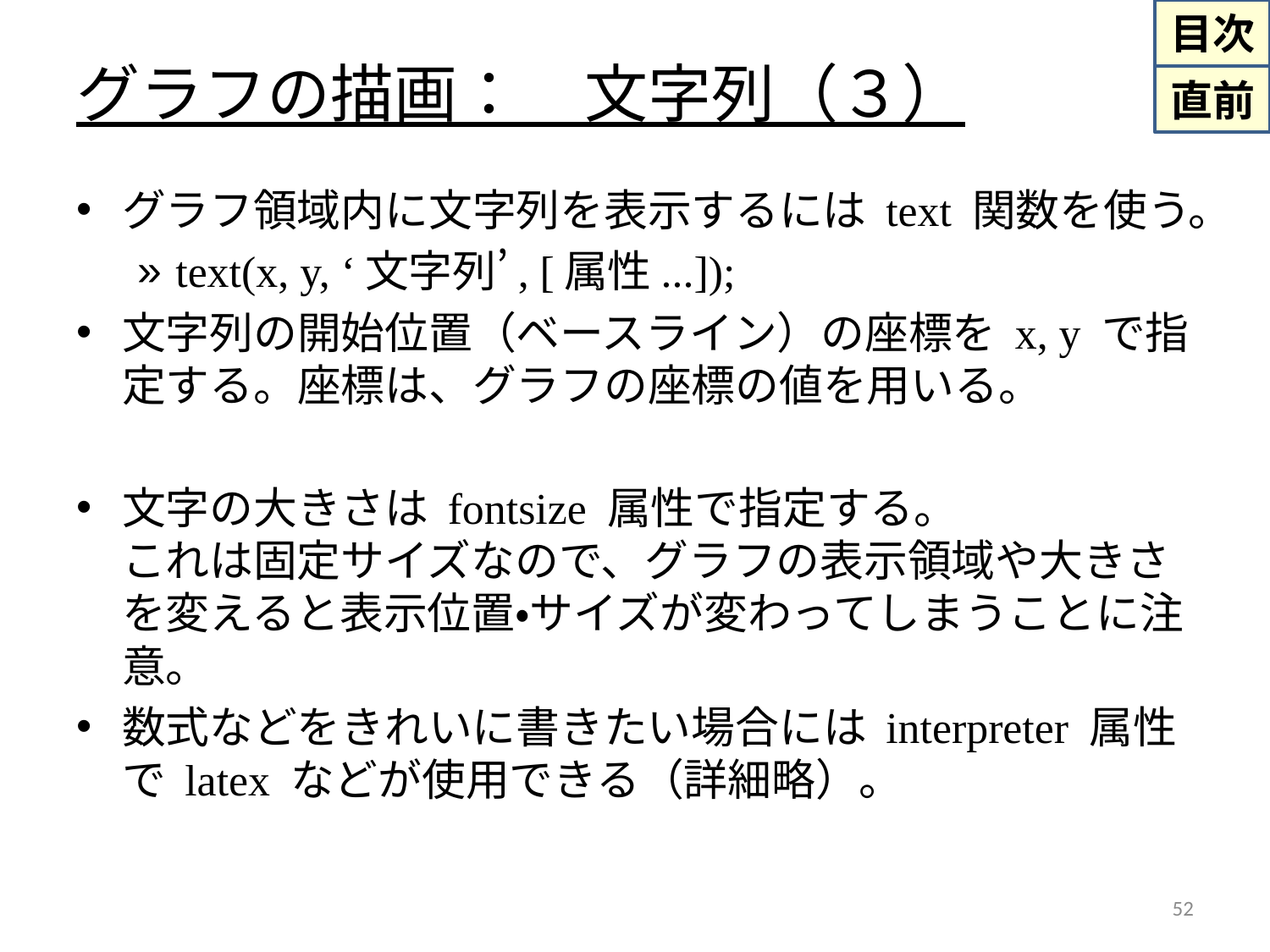

# グラフの描画：　文字列（３）
グラフ領域内に文字列を表示するには text 関数を使う。
text(x, y, ‘文字列’, [属性...]);
文字列の開始位置（ベースライン）の座標を x, y で指定する。座標は、グラフの座標の値を用いる。

文字の大きさは fontsize 属性で指定する。
これは固定サイズなので、グラフの表示領域や大きさを変えると表示位置・サイズが変わってしまうことに注意。
数式などをきれいに書きたい場合には interpreter 属性で latex などが使用できる（詳細略）。
52